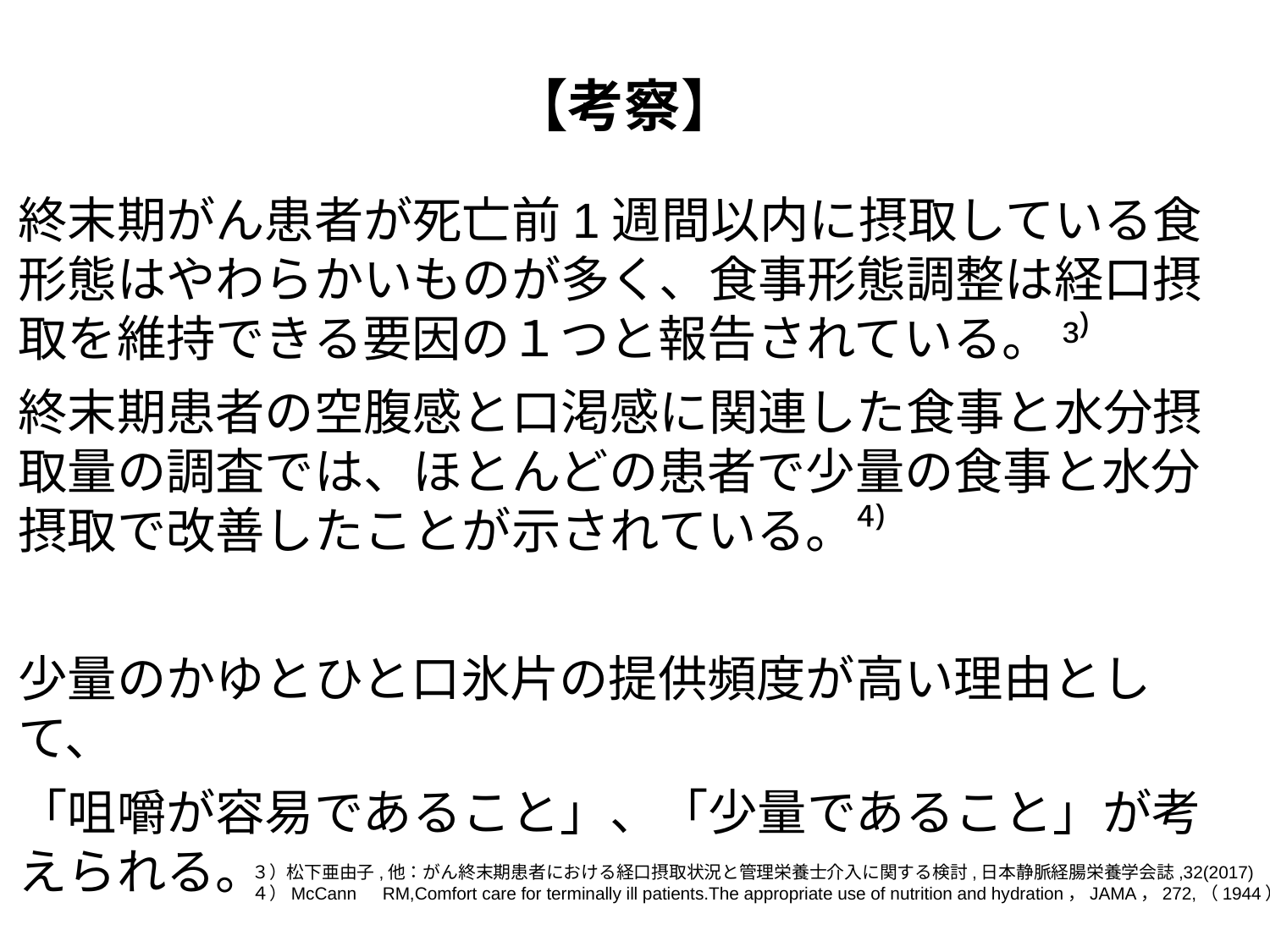

【考察】
終末期がん患者が死亡前1週間以内に摂取している食形態はやわらかいものが多く、食事形態調整は経口摂取を維持できる要因の１つと報告されている。³⁾
終末期患者の空腹感と口渇感に関連した食事と水分摂取量の調査では、ほとんどの患者で少量の食事と水分摂取で改善したことが示されている。⁴⁾

少量のかゆとひと口氷片の提供頻度が高い理由として、
「咀嚼が容易であること」、「少量であること」が考えられる。
３）松下亜由子,他：がん終末期患者における経口摂取状況と管理栄養士介入に関する検討,日本静脈経腸栄養学会誌,32(2017)
４）McCann　RM,Comfort care for terminally ill patients.The appropriate use of nutrition and hydration，JAMA，272,（1944）